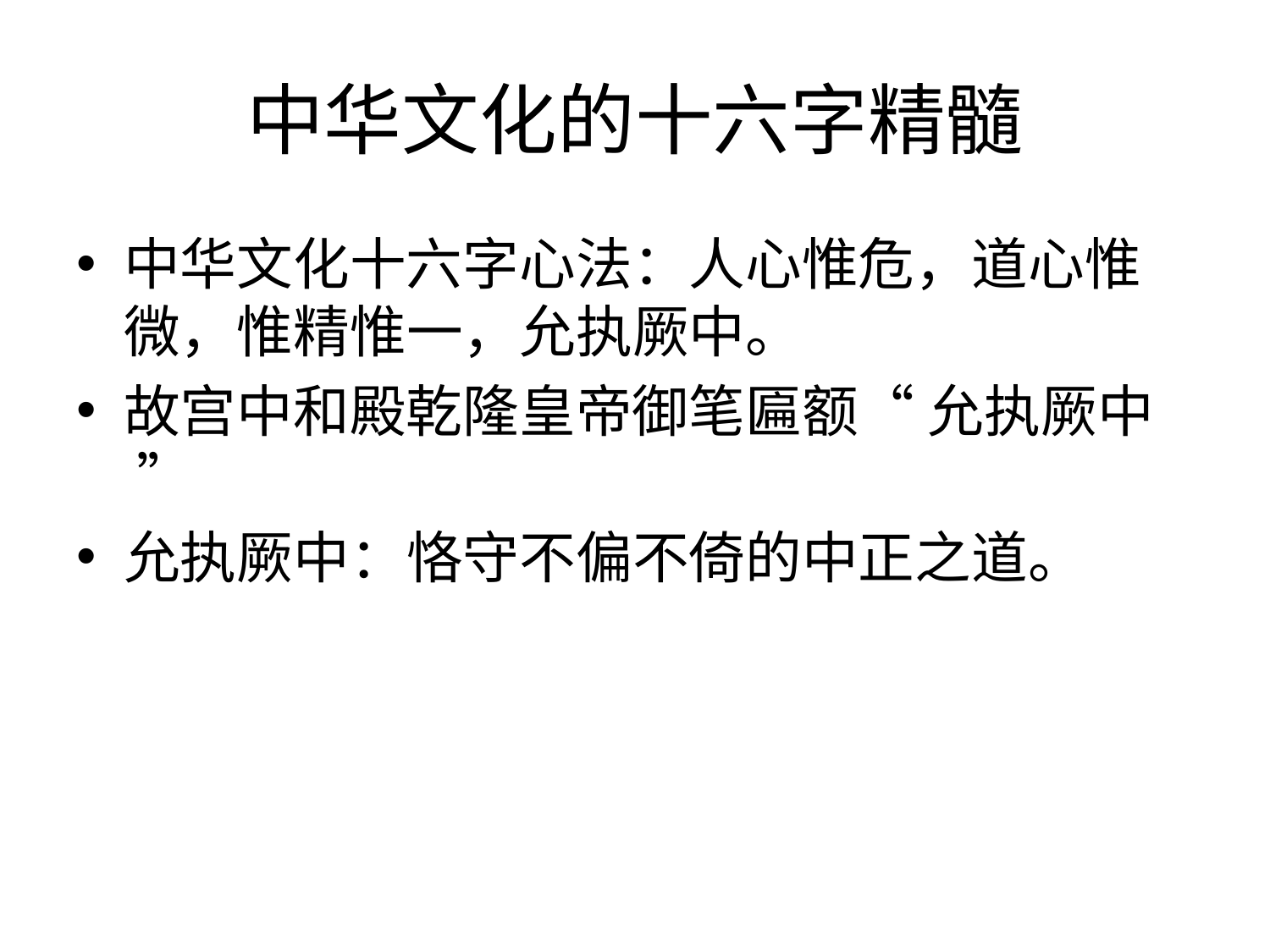

# 中华文化的十六字精髓
中华文化十六字心法：人心惟危，道心惟微，惟精惟一，允执厥中。
故宫中和殿乾隆皇帝御笔匾额“ 允执厥中 ”
允执厥中：恪守不偏不倚的中正之道。